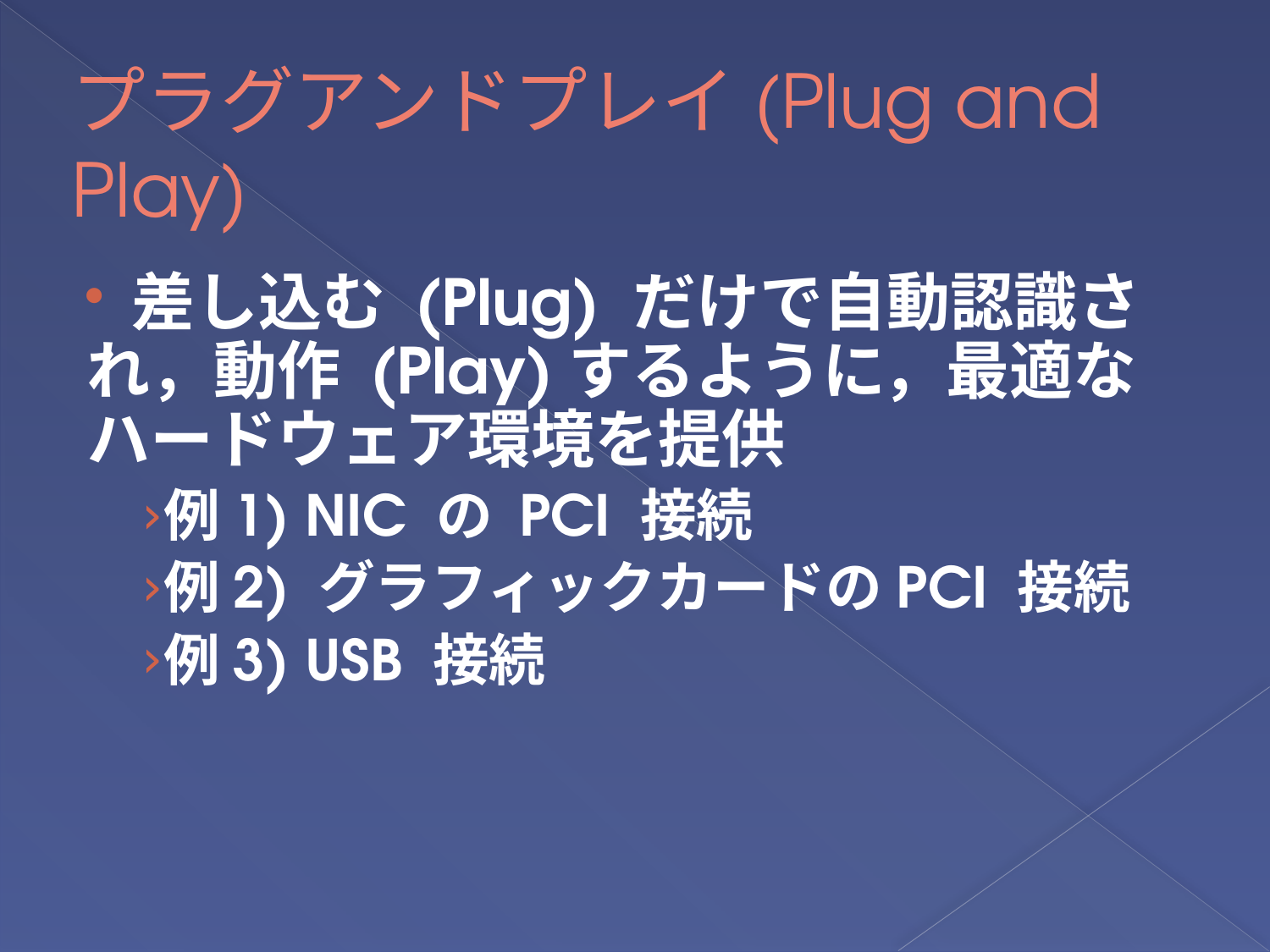

# プラグアンドプレイ(Plug and Play)
 差し込む (Plug) だけで自動認識され，動作 (Play)するように，最適なハードウェア環境を提供
例1) NIC の PCI 接続
例2) グラフィックカードのPCI 接続
例3) USB 接続